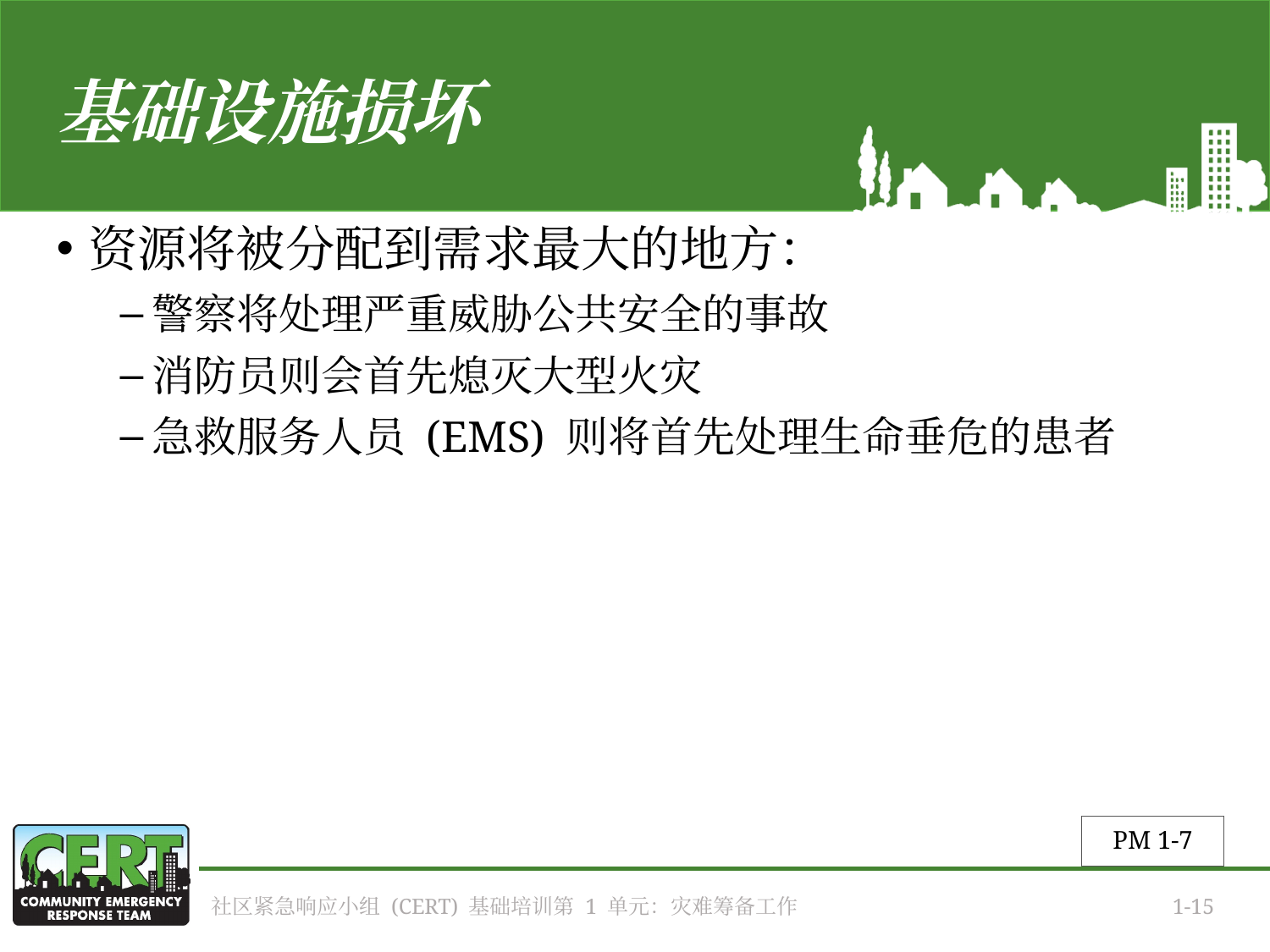

# 基础设施损坏
资源将被分配到需求最大的地方：
警察将处理严重威胁公共安全的事故
消防员则会首先熄灭大型火灾
急救服务人员 (EMS) 则将首先处理生命垂危的患者

PM 1-7
社区紧急响应小组 (CERT) 基础培训第 1 单元：灾难筹备工作
1-15